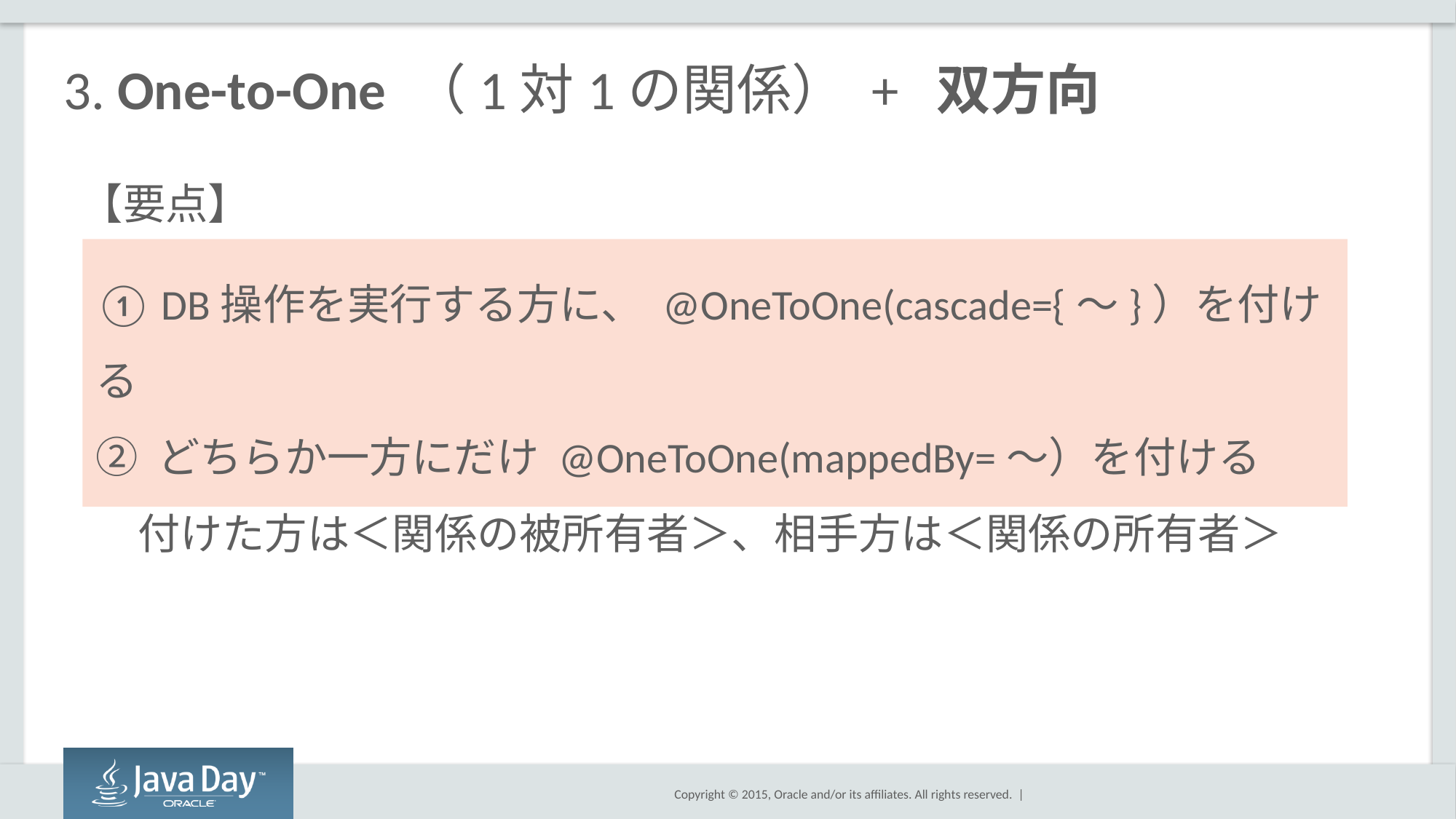

# 3. One-to-One （1対1の関係） +  双方向
【要点】
① DB操作を実行する方に、 @OneToOne(cascade={～}）を付ける
② どちらか一方にだけ @OneToOne(mappedBy=～）を付ける
　付けた方は＜関係の被所有者＞、相手方は＜関係の所有者＞